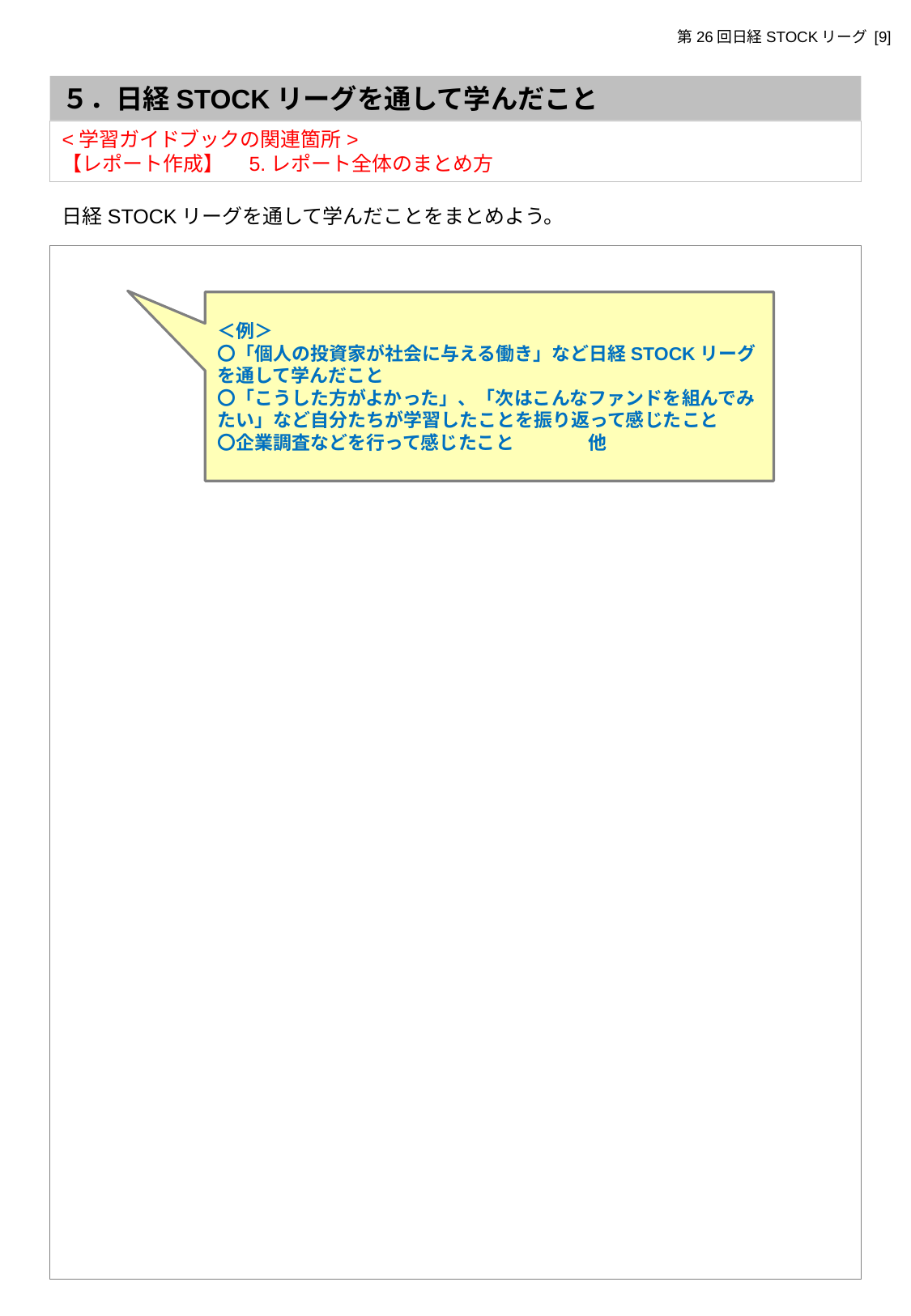

５．日経STOCKリーグを通して学んだこと
<学習ガイドブックの関連箇所>
【レポート作成】　5.レポート全体のまとめ方
日経STOCKリーグを通して学んだことをまとめよう。

＜例＞
〇「個人の投資家が社会に与える働き」など日経STOCKリーグを通して学んだこと
〇「こうした方がよかった」、「次はこんなファンドを組んでみたい」など自分たちが学習したことを振り返って感じたこと
〇企業調査などを行って感じたこと　　　　他